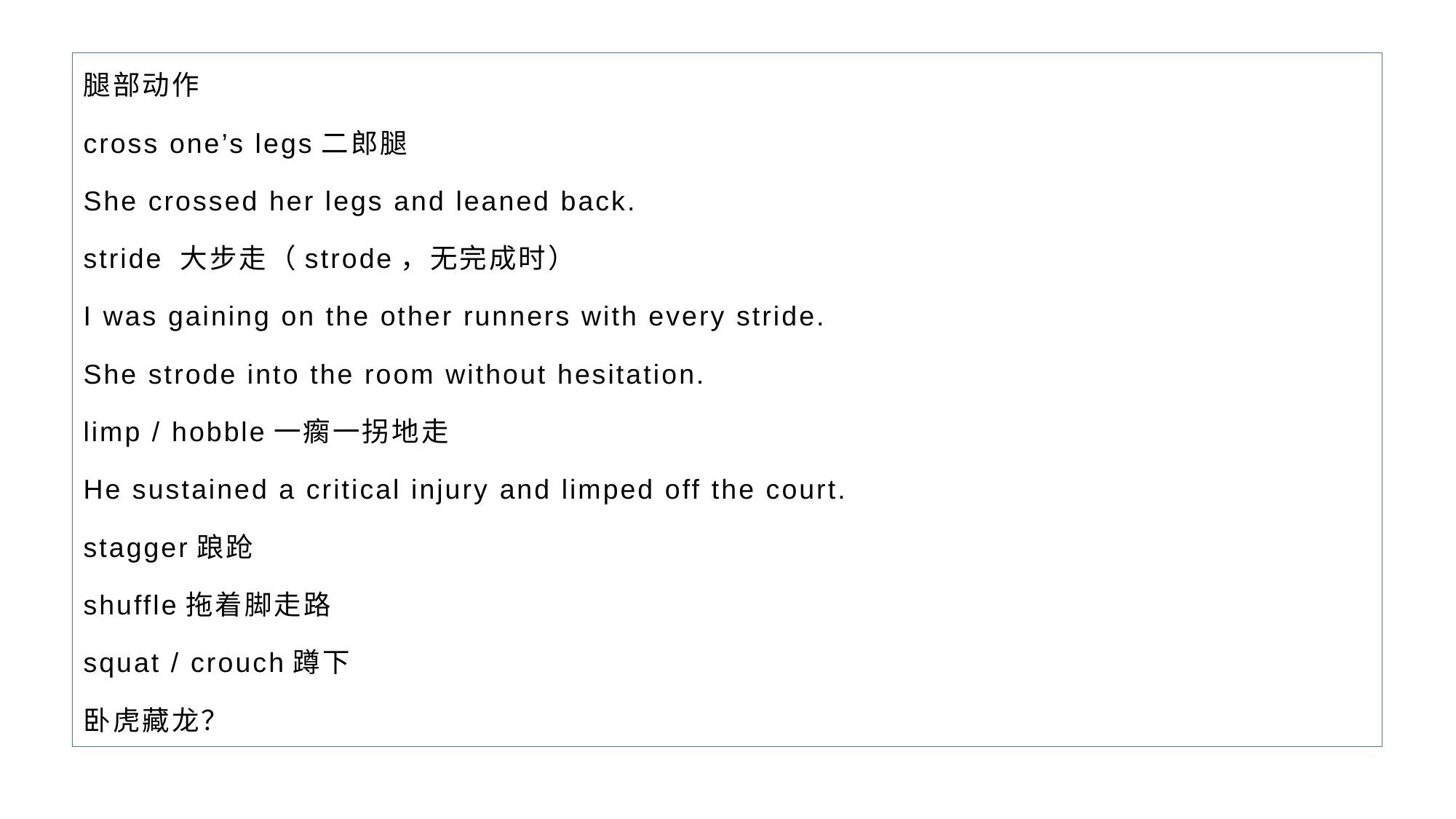

腿部动作
cross one’s legs二郎腿
She crossed her legs and leaned back.
stride 大步走（strode，无完成时）
I was gaining on the other runners with every stride.
She strode into the room without hesitation.
limp / hobble一瘸一拐地走
He sustained a critical injury and limped off the court.
stagger踉跄
shuffle拖着脚走路
squat / crouch蹲下
卧虎藏龙？